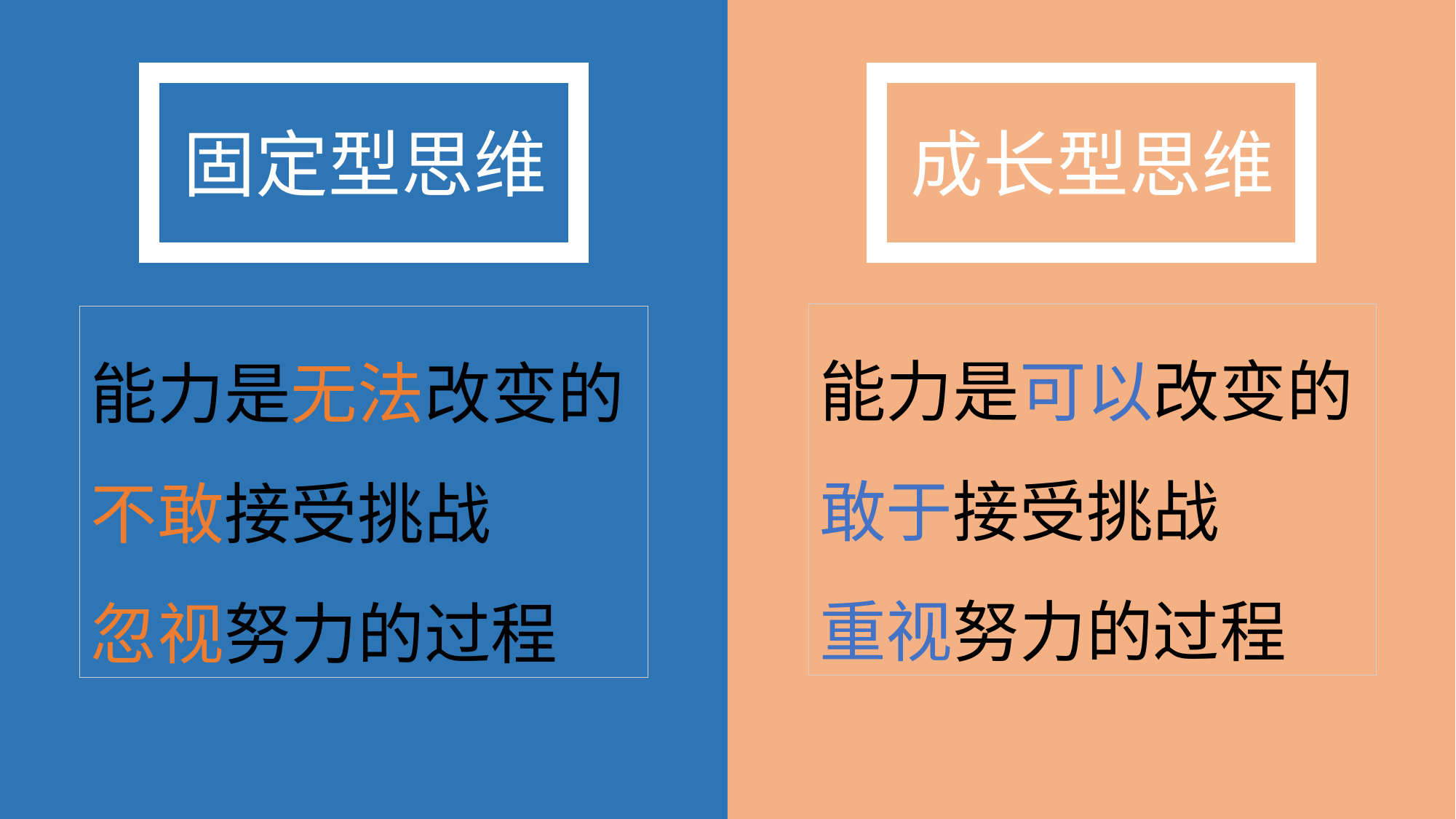

固定型思维
成长型思维
能力是可以改变的
敢于接受挑战
重视努力的过程
能力是无法改变的
不敢接受挑战
忽视努力的过程